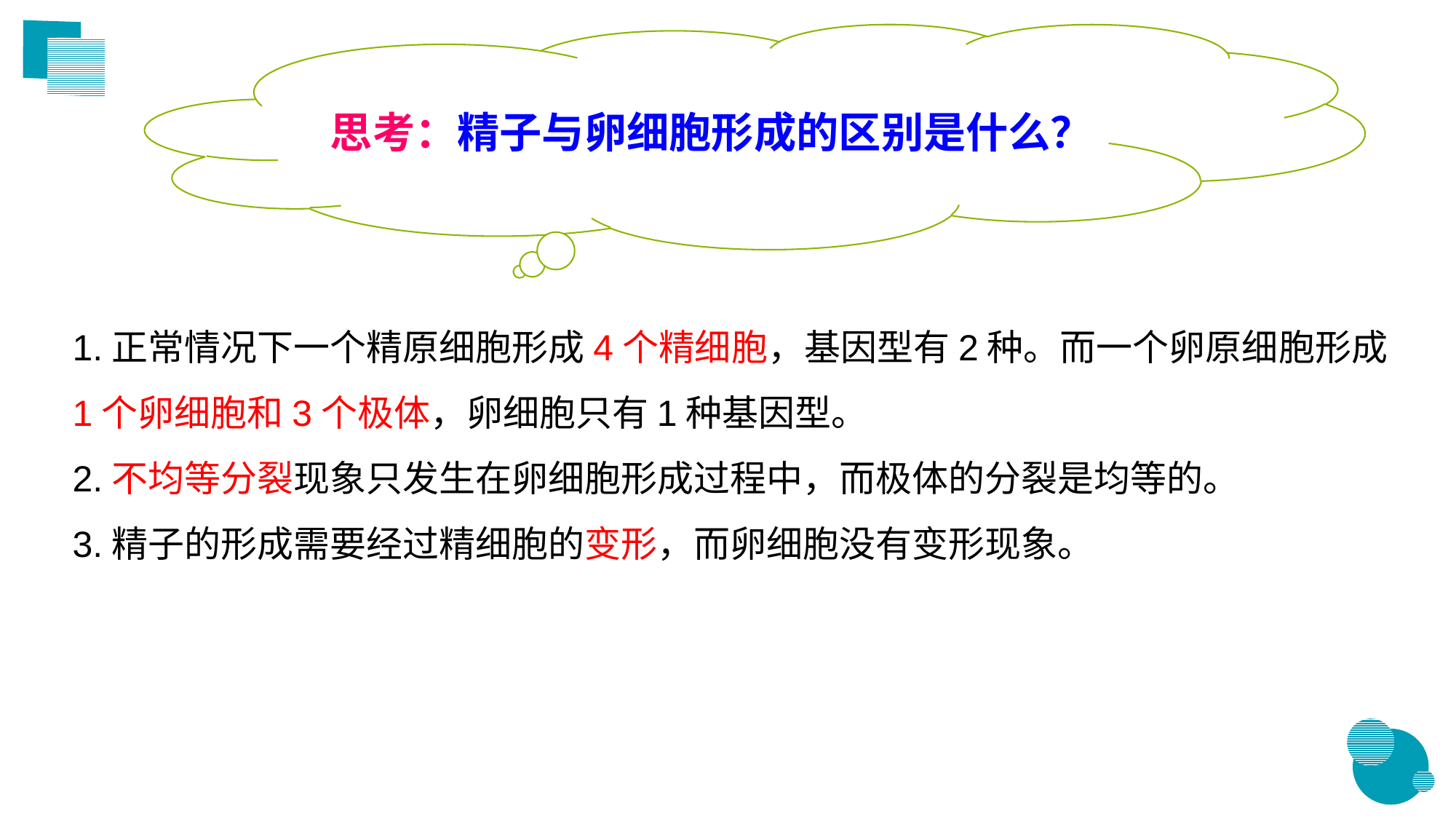

思考：精子与卵细胞形成的区别是什么？

1.正常情况下一个精原细胞形成4个精细胞，基因型有2种。而一个卵原细胞形成1个卵细胞和3个极体，卵细胞只有1种基因型。
2.不均等分裂现象只发生在卵细胞形成过程中，而极体的分裂是均等的。
3.精子的形成需要经过精细胞的变形，而卵细胞没有变形现象。